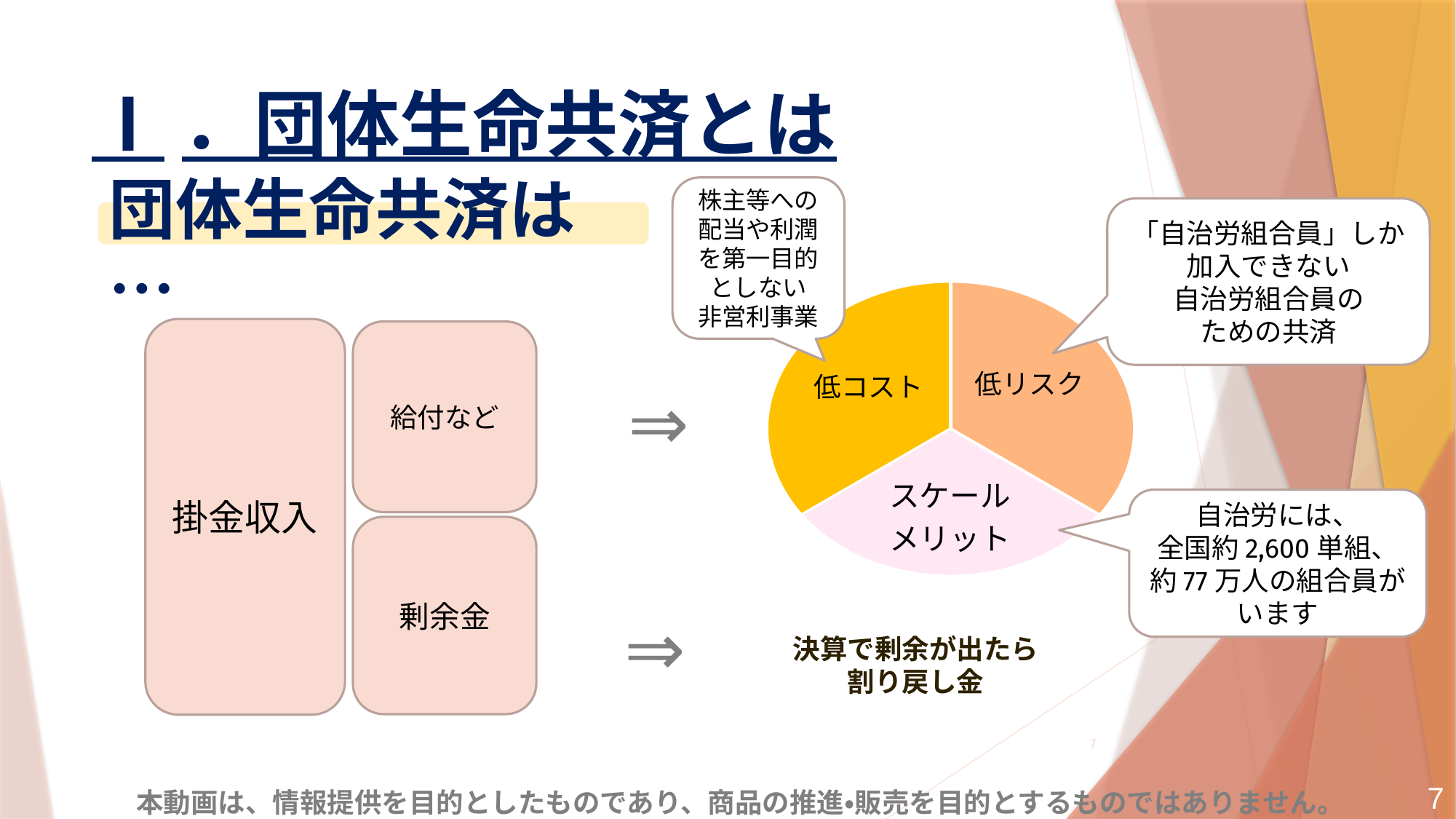

# Ⅰ．団体生命共済とは
団体生命共済は…
株主等への配当や利潤を第一目的としない
非営利事業
「自治労組合員」しか
加入できない
自治労組合員の
ための共済

低コスト

スケール
メリット

低リスク
掛金収入
給付など
⇒

自治労には、
全国約2,600単組、
約77万人の組合員がいます
剰余金
⇒
決算で剰余が出たら
割り戻し金
7
7
本動画は、情報提供を目的としたものであり、商品の推進・販売を目的とするものではありません。